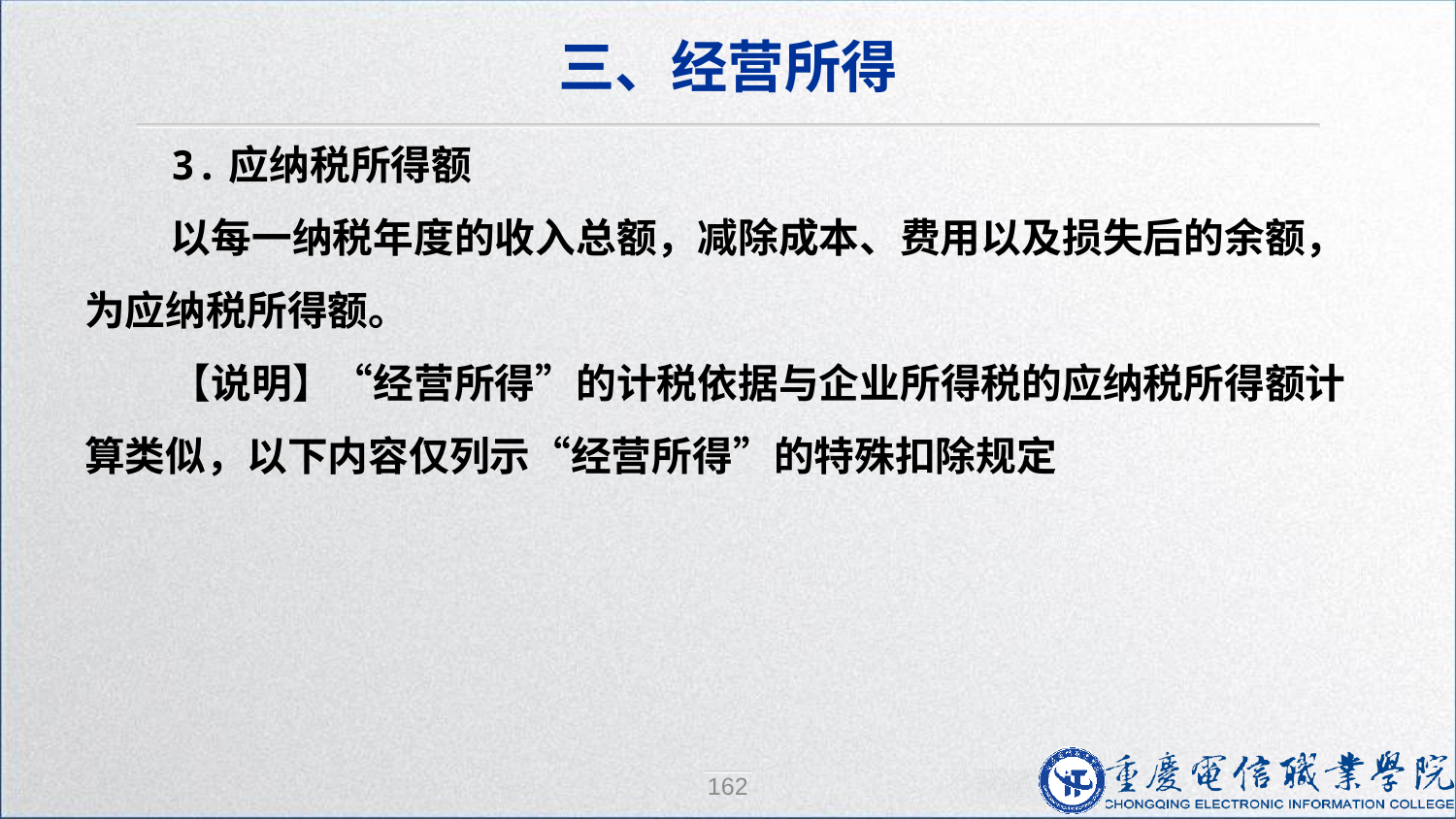

三、经营所得
3.应纳税所得额
以每一纳税年度的收入总额，减除成本、费用以及损失后的余额，为应纳税所得额。
【说明】“经营所得”的计税依据与企业所得税的应纳税所得额计算类似，以下内容仅列示“经营所得”的特殊扣除规定
162